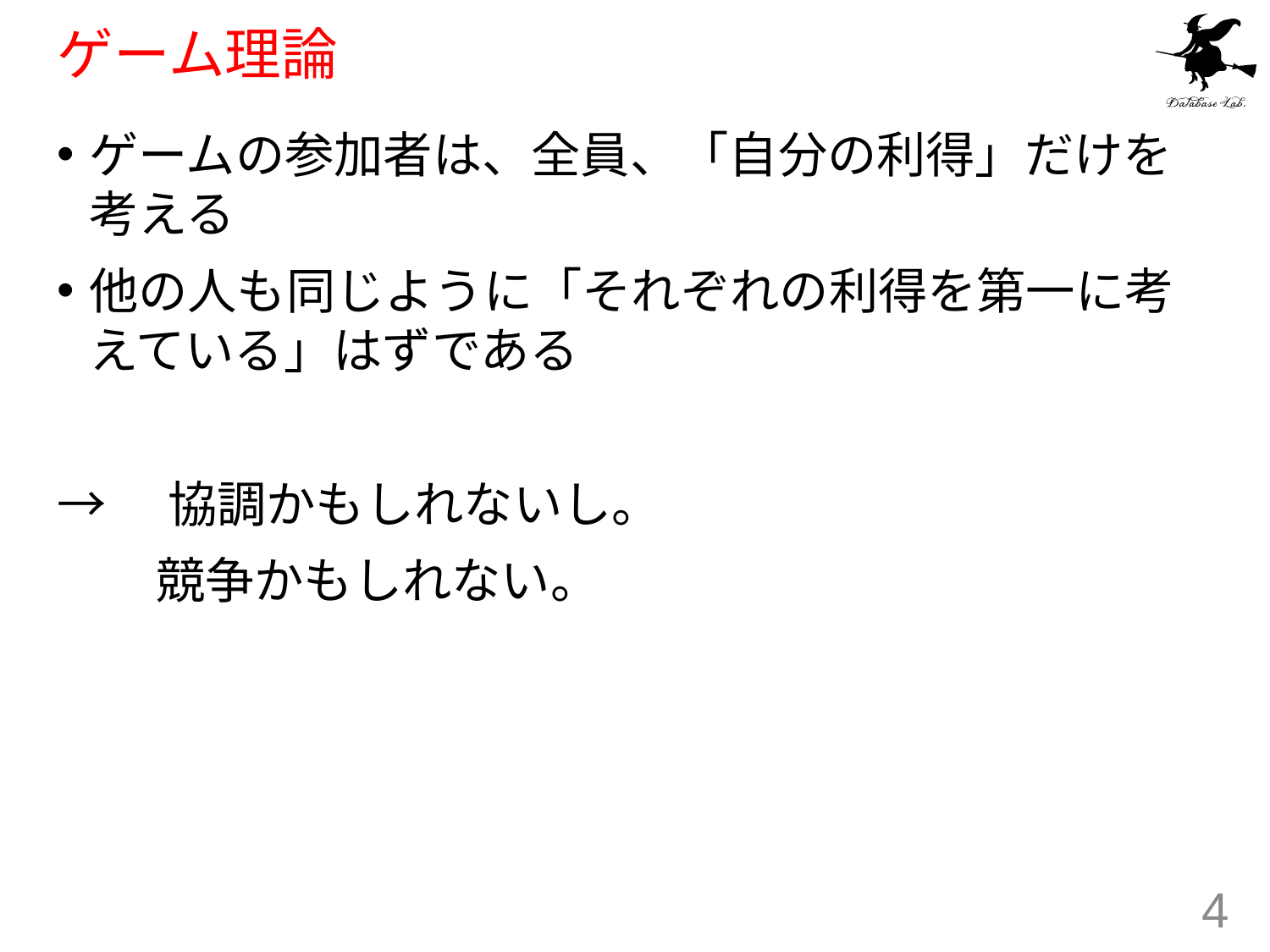

# ゲーム理論
ゲームの参加者は、全員、「自分の利得」だけを考える
他の人も同じように「それぞれの利得を第一に考えている」はずである

→　協調かもしれないし。
　　競争かもしれない。

4